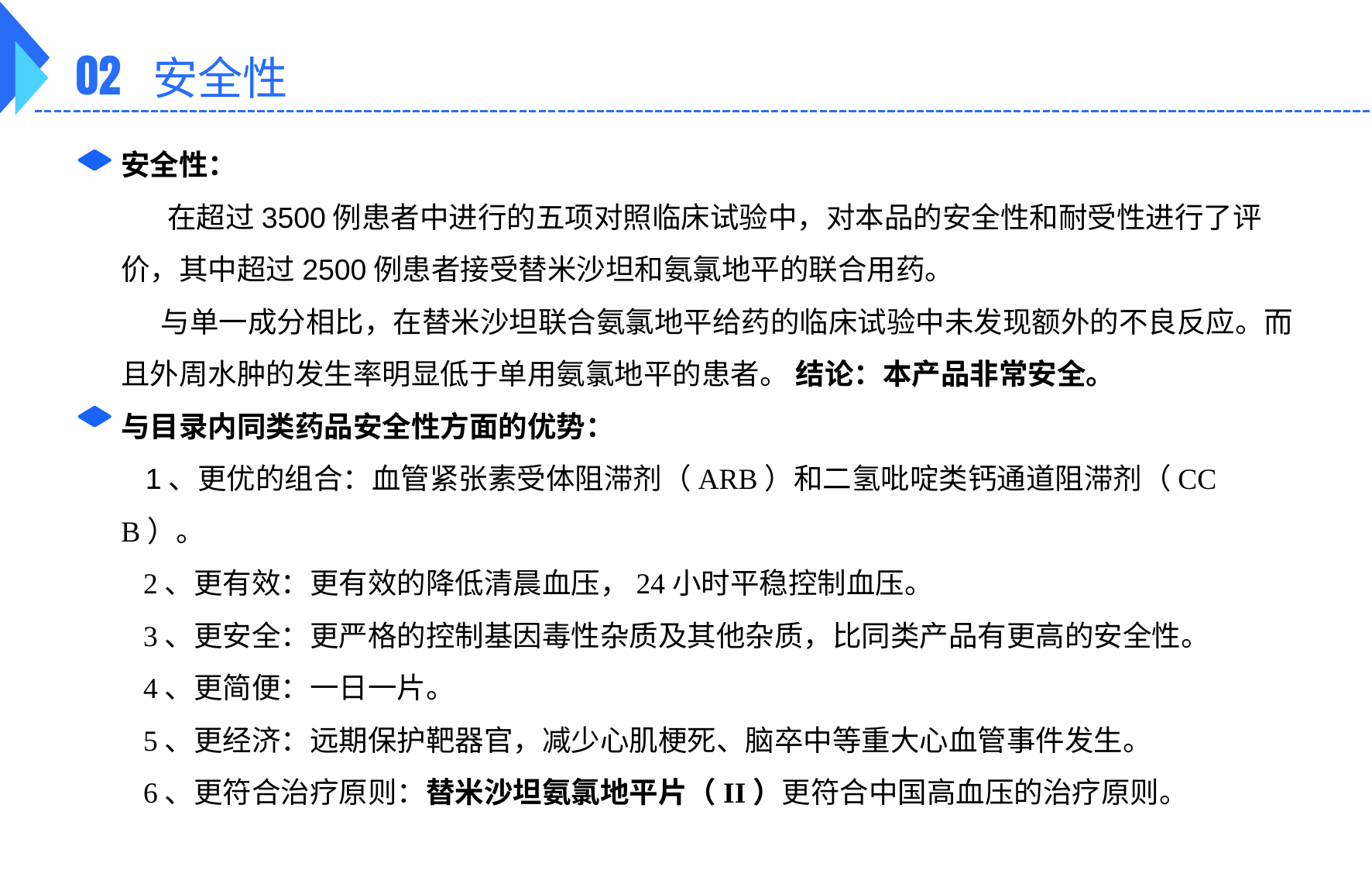

02  安全性

安全性：
      在超过3500例患者中进行的五项对照临床试验中，对本品的安全性和耐受性进行了评价，其中超过2500例患者接受替米沙坦和氨氯地平的联合用药。
     与单一成分相比，在替米沙坦联合氨氯地平给药的临床试验中未发现额外的不良反应。而且外周水肿的发生率明显低于单用氨氯地平的患者。 结论：本产品非常安全。
与目录内同类药品安全性方面的优势：
   1、更优的组合：血管紧张素受体阻滞剂（ARB）和二氢吡啶类钙通道阻滞剂（CCB）。
   2、更有效：更有效的降低清晨血压，24小时平稳控制血压。
   3、更安全：更严格的控制基因毒性杂质及其他杂质，比同类产品有更高的安全性。
   4、更简便：一日一片。
   5、更经济：远期保护靶器官，减少心肌梗死、脑卒中等重大心血管事件发生。
   6、更符合治疗原则：替米沙坦氨氯地平片（II）更符合中国高血压的治疗原则。